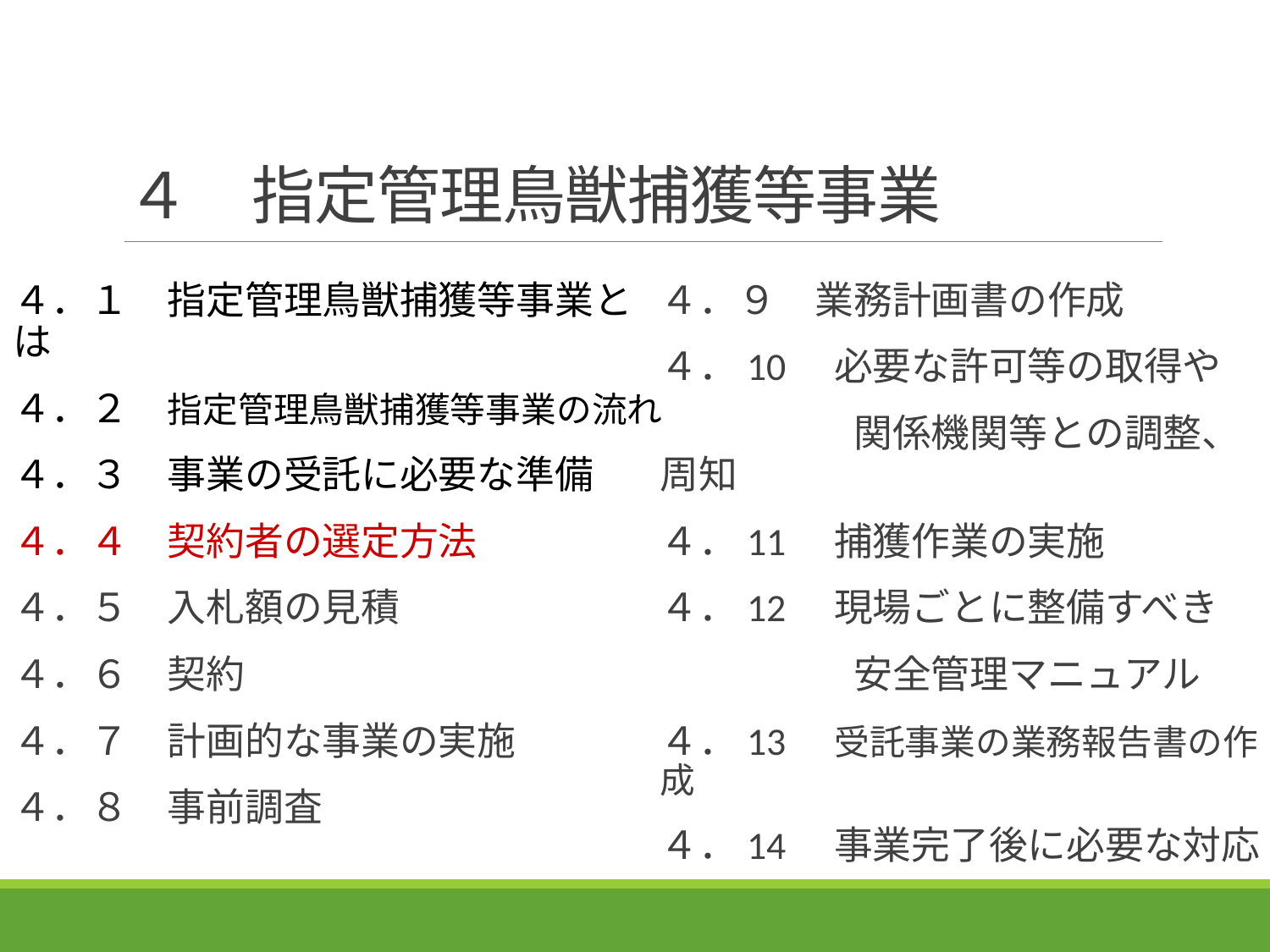

# ４　指定管理鳥獣捕獲等事業
４．１　指定管理鳥獣捕獲等事業とは
４．２　指定管理鳥獣捕獲等事業の流れ
４．３　事業の受託に必要な準備
４．４　契約者の選定方法
４．５　入札額の見積
４．６　契約
４．７　計画的な事業の実施
４．８　事前調査

４．９　業務計画書の作成
４．10　必要な許可等の取得や
　　　　　関係機関等との調整、周知
４．11　捕獲作業の実施
４．12　現場ごとに整備すべき
　　　　　安全管理マニュアル
４．13　受託事業の業務報告書の作成
４．14　事業完了後に必要な対応